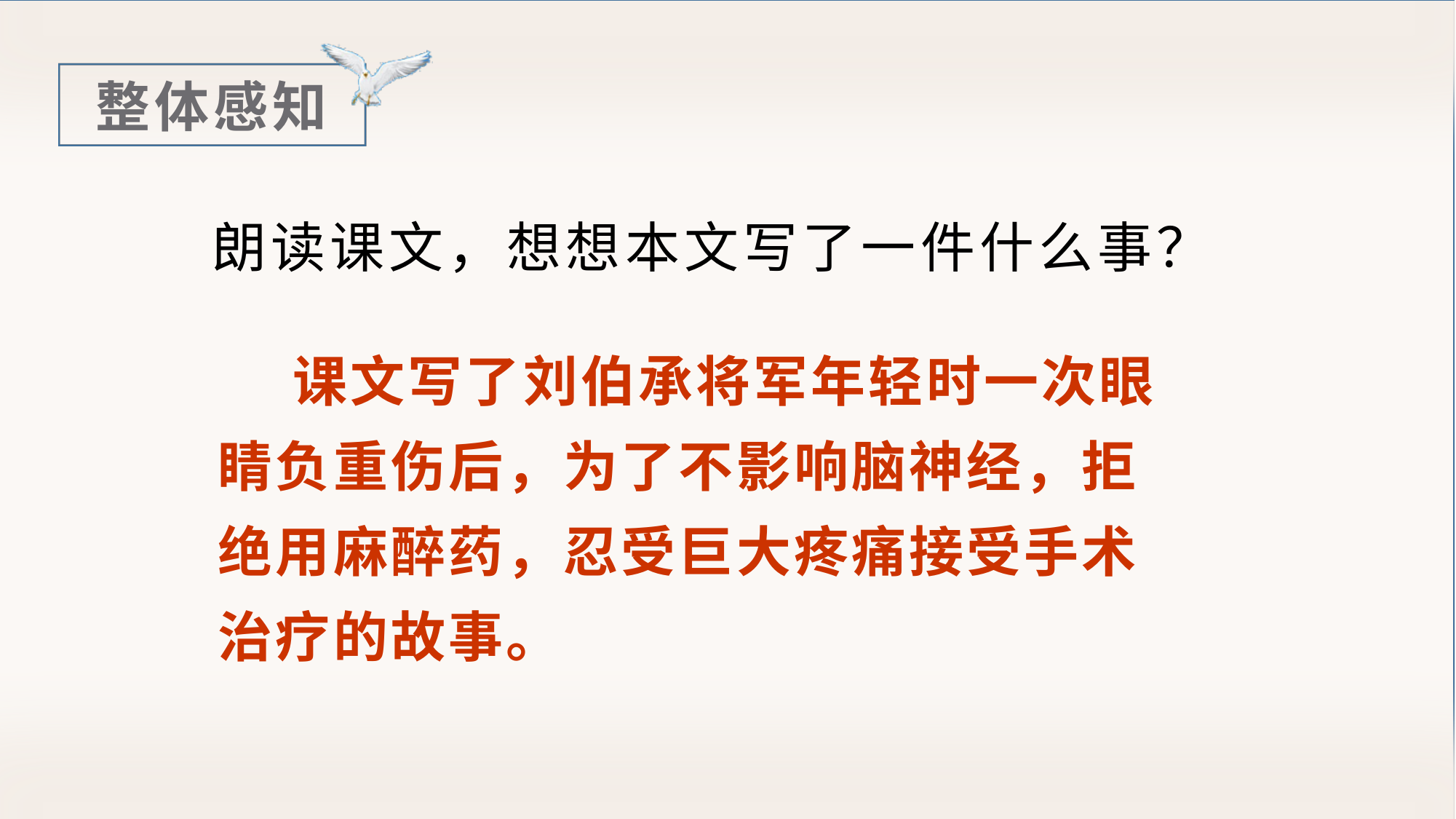

整体感知
朗读课文，想想本文写了一件什么事？
    课文写了刘伯承将军年轻时一次眼睛负重伤后，为了不影响脑神经，拒绝用麻醉药，忍受巨大疼痛接受手术治疗的故事。